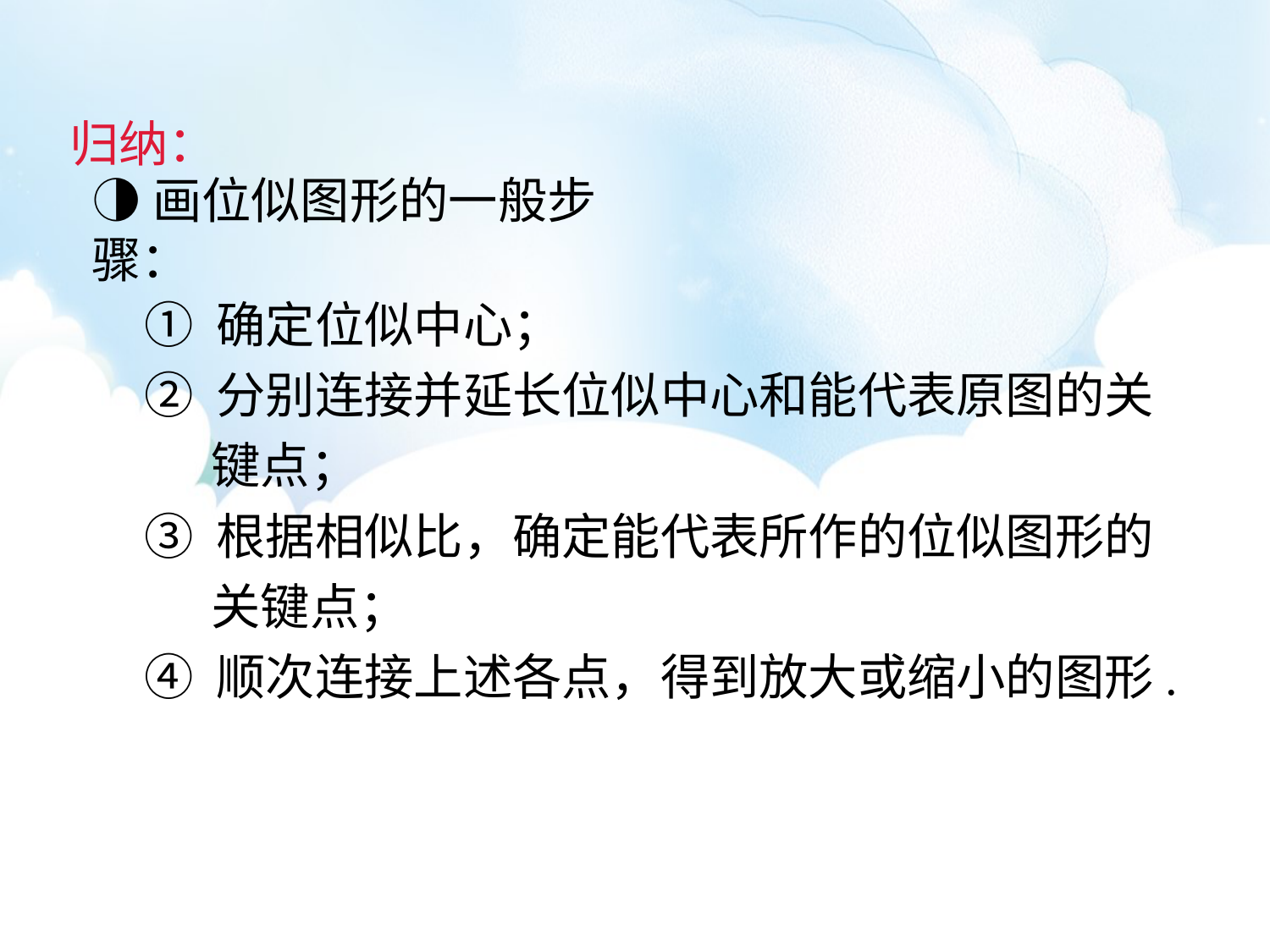

归纳：
◑画位似图形的一般步骤：
① 确定位似中心；
② 分别连接并延长位似中心和能代表原图的关
     键点；
③ 根据相似比，确定能代表所作的位似图形的
     关键点；
④ 顺次连接上述各点，得到放大或缩小的图形.